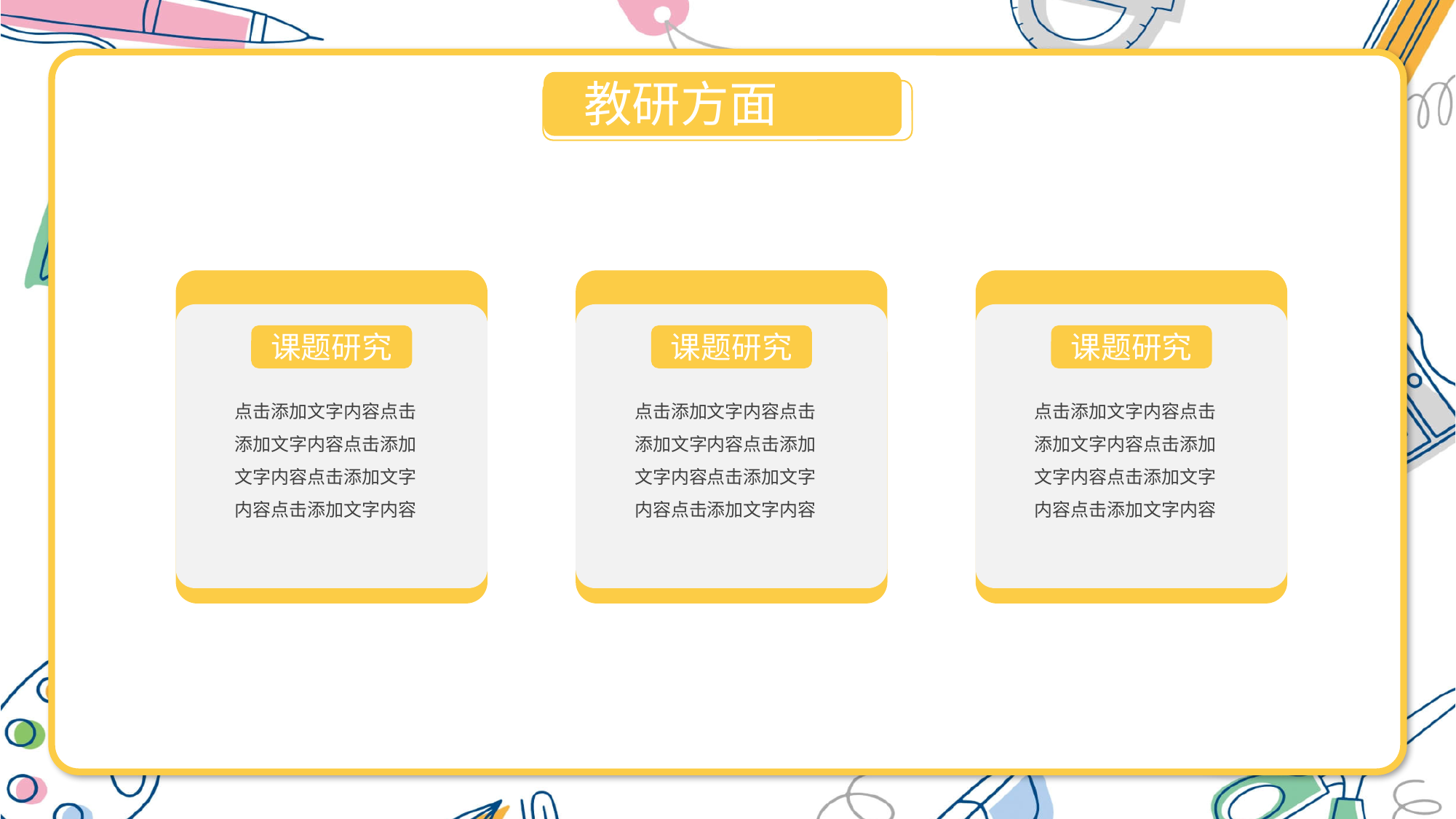

教研方面

课题研究

点击添加文字内容点击添加文字内容点击添加文字内容点击添加文字内容点击添加文字内容

课题研究

点击添加文字内容点击添加文字内容点击添加文字内容点击添加文字内容点击添加文字内容

课题研究

点击添加文字内容点击添加文字内容点击添加文字内容点击添加文字内容点击添加文字内容